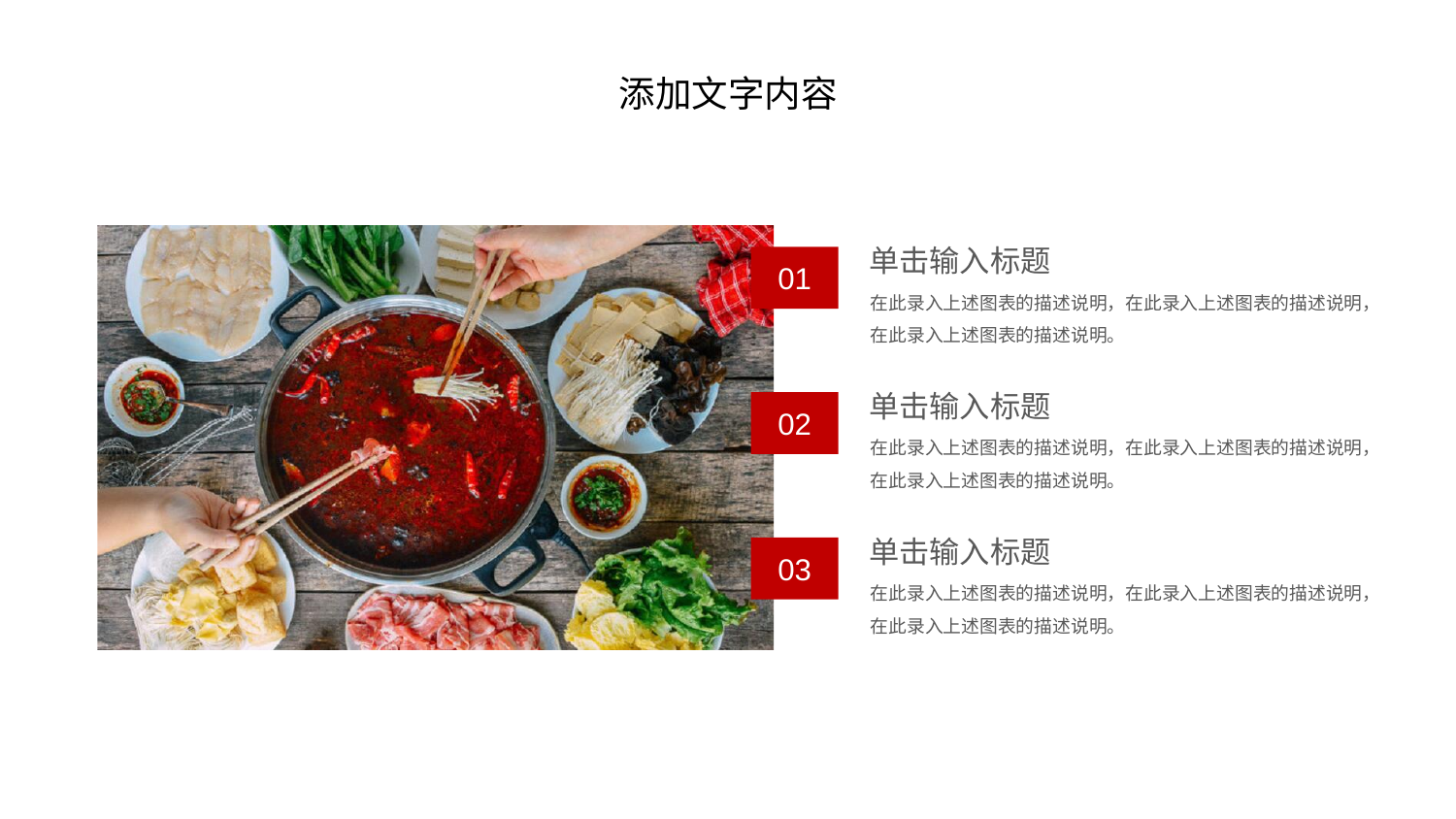

添加文字内容

单击输入标题
01
在此录入上述图表的描述说明，在此录入上述图表的描述说明，在此录入上述图表的描述说明。
单击输入标题
02
在此录入上述图表的描述说明，在此录入上述图表的描述说明，在此录入上述图表的描述说明。
单击输入标题
03
在此录入上述图表的描述说明，在此录入上述图表的描述说明，在此录入上述图表的描述说明。